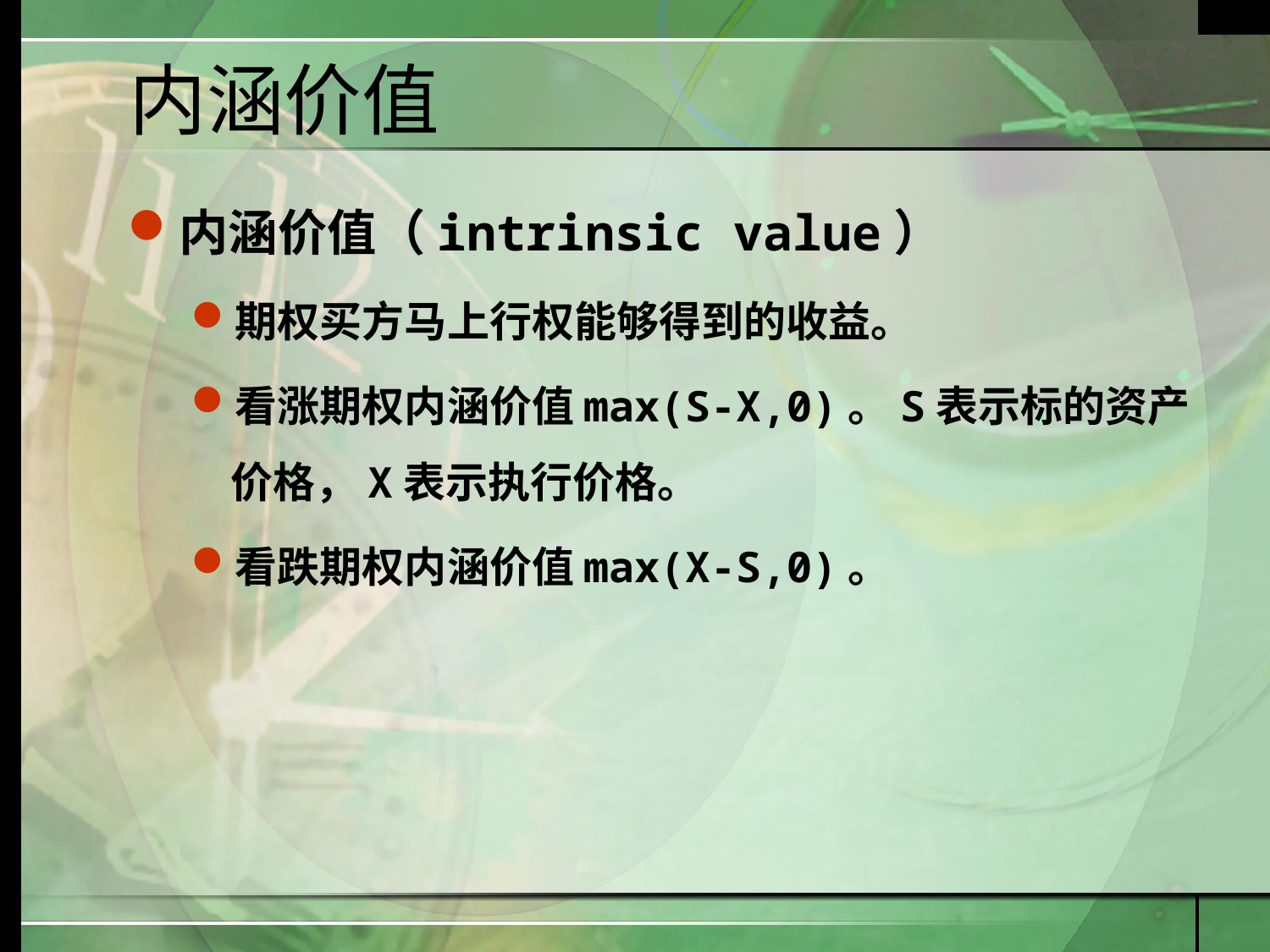

# 内涵价值
内涵价值（intrinsic value）
期权买方马上行权能够得到的收益。
看涨期权内涵价值max(S-X,0)。S表示标的资产价格，X表示执行价格。
看跌期权内涵价值max(X-S,0)。